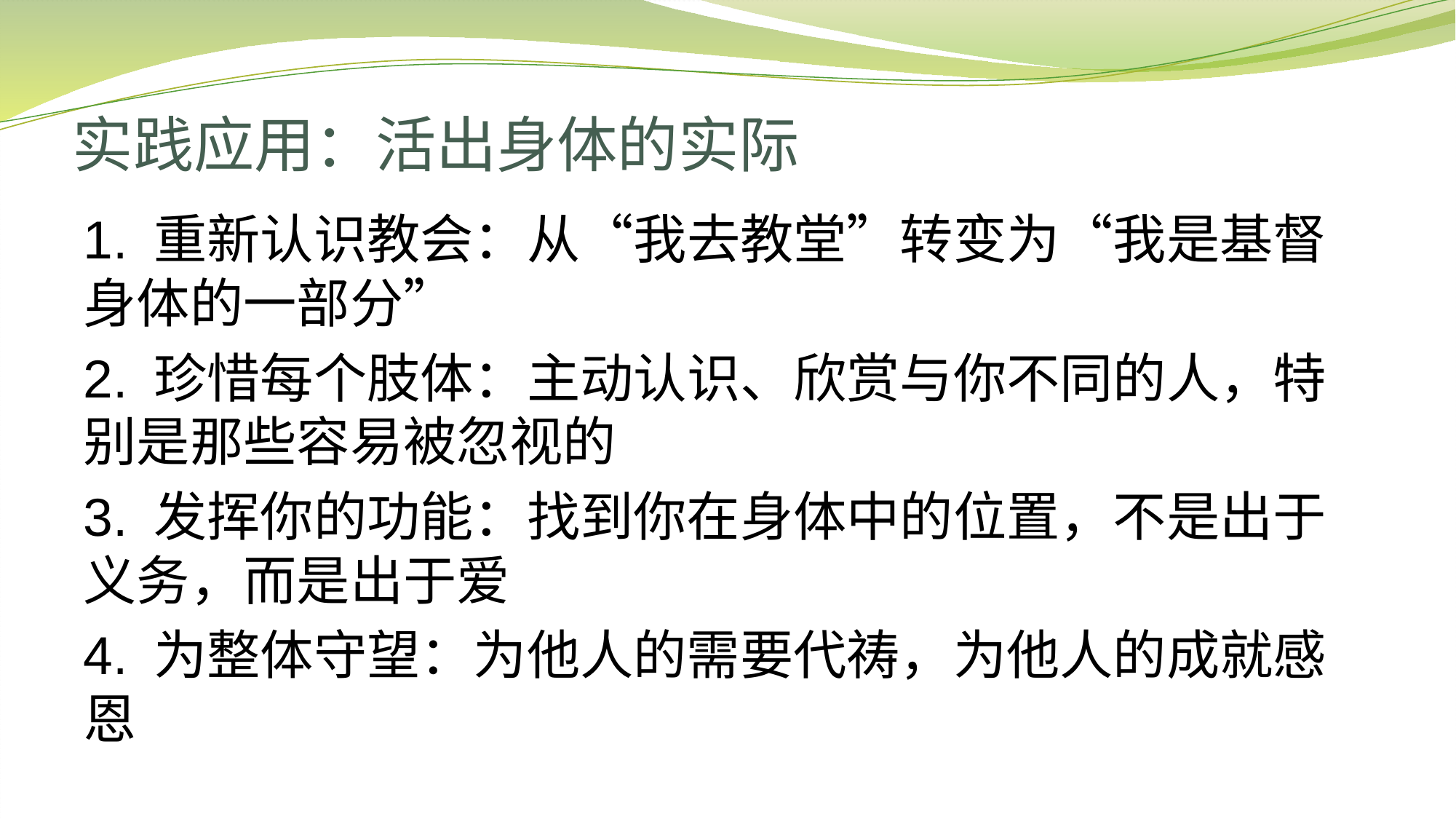

# 实践应用：活出身体的实际
1. 重新认识教会：从“我去教堂”转变为“我是基督身体的一部分”
2. 珍惜每个肢体：主动认识、欣赏与你不同的人，特别是那些容易被忽视的
3. 发挥你的功能：找到你在身体中的位置，不是出于义务，而是出于爱
4. 为整体守望：为他人的需要代祷，为他人的成就感恩